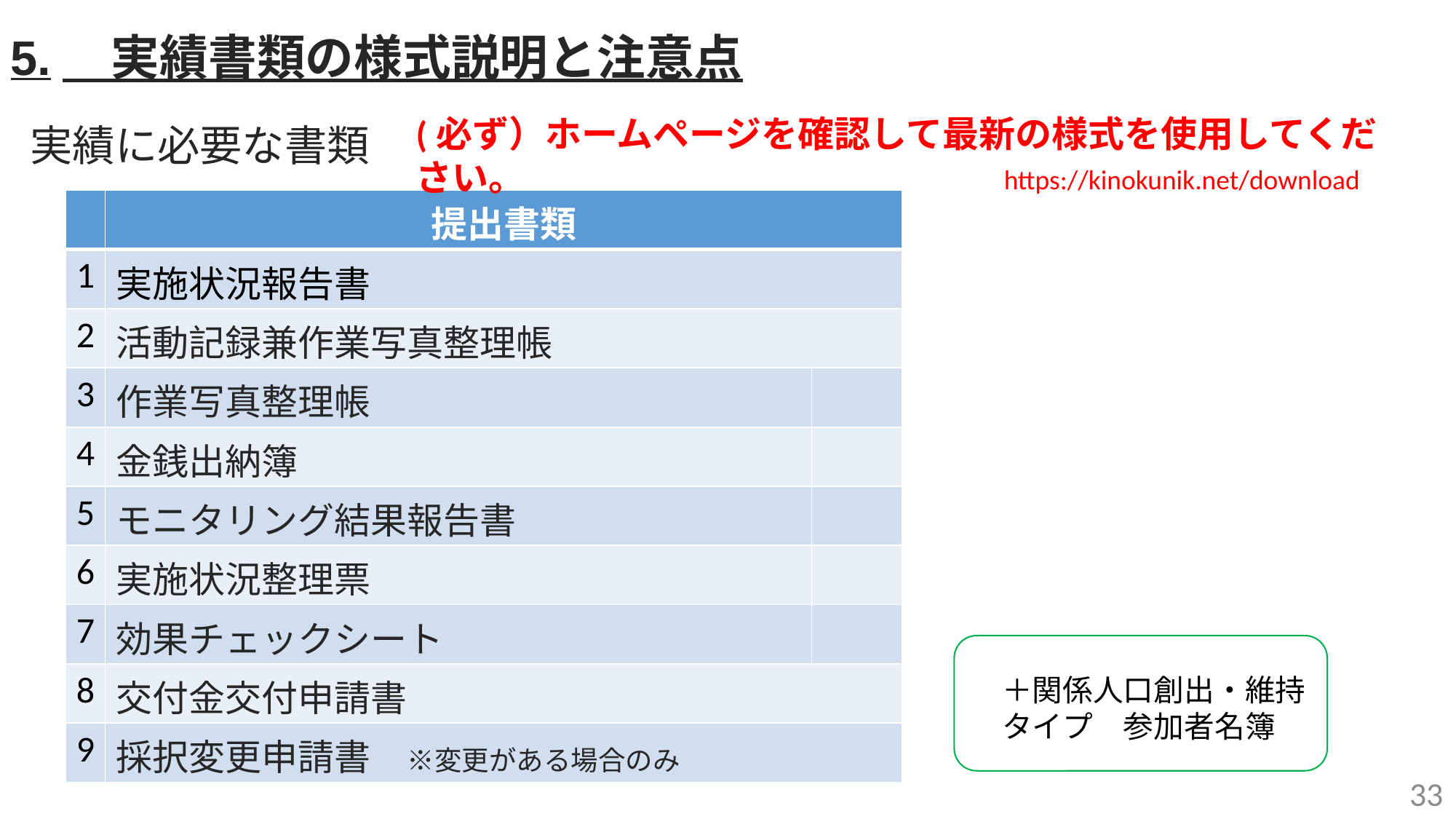

5.　実績書類の様式説明と注意点
(必ず）ホームページを確認して最新の様式を使用してください。
 実績に必要な書類

https://kinokunik.net/download
|  | 提出書類 |  |
| --- | --- | --- |
| 1 | 実施状況報告書 |  |
| 2 | 活動記録兼作業写真整理帳 |  |
| 3 | 作業写真整理帳 |  |
| 4 | 金銭出納簿 |  |
| 5 | モニタリング結果報告書 |  |
| 6 | 実施状況整理票 |  |
| 7 | 効果チェックシート |  |
| 8 | 交付金交付申請書 |  |
| 9 | 採択変更申請書　※変更がある場合のみ |  |

＋関係人口創出・維持タイプ　参加者名簿
33